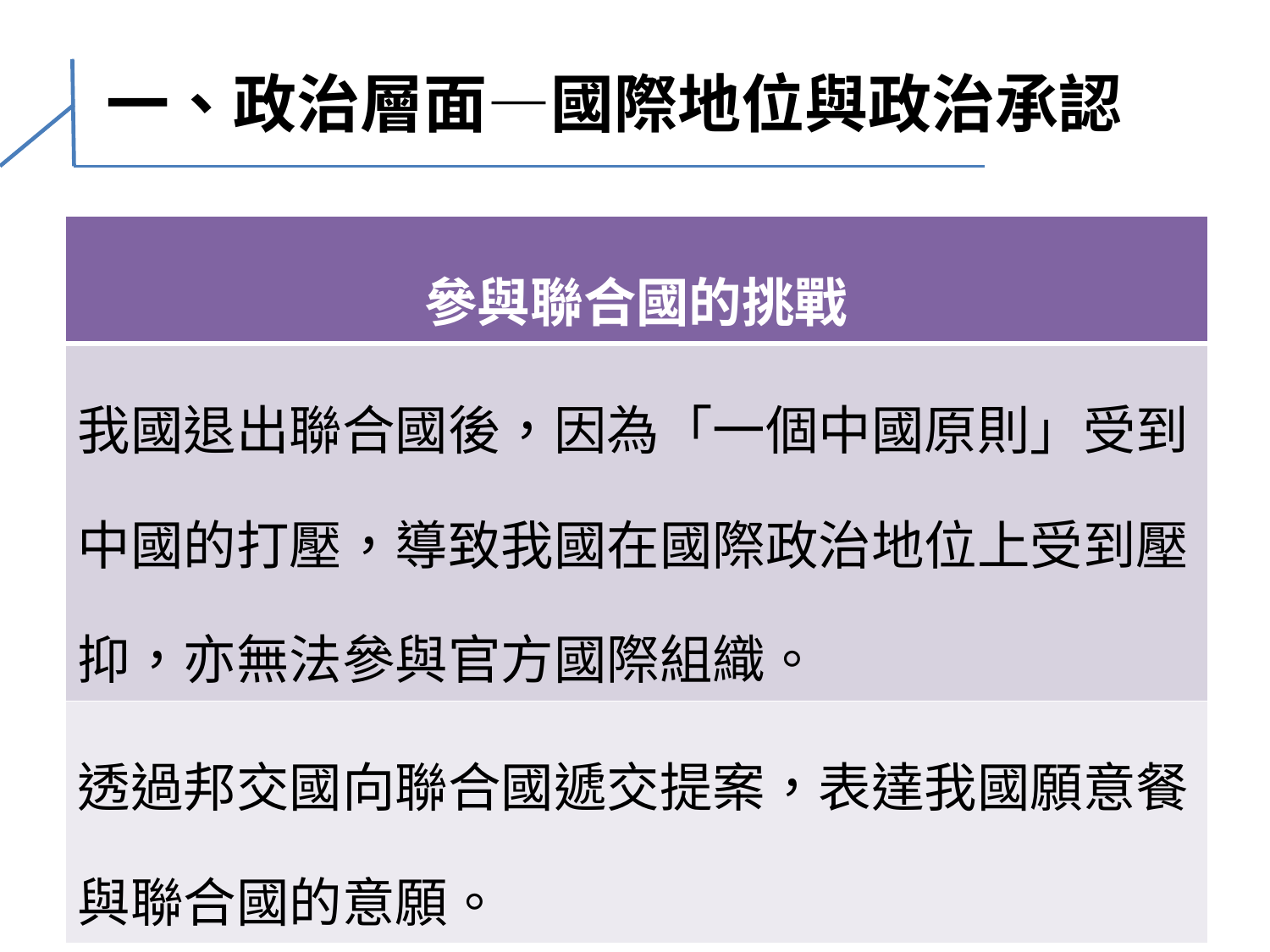

# 一、政治層面—國際地位與政治承認
| 參與聯合國的挑戰 |
| --- |
| 我國退出聯合國後，因為「一個中國原則」受到中國的打壓，導致我國在國際政治地位上受到壓抑，亦無法參與官方國際組織。 |
| 透過邦交國向聯合國遞交提案，表達我國願意餐與聯合國的意願。 |